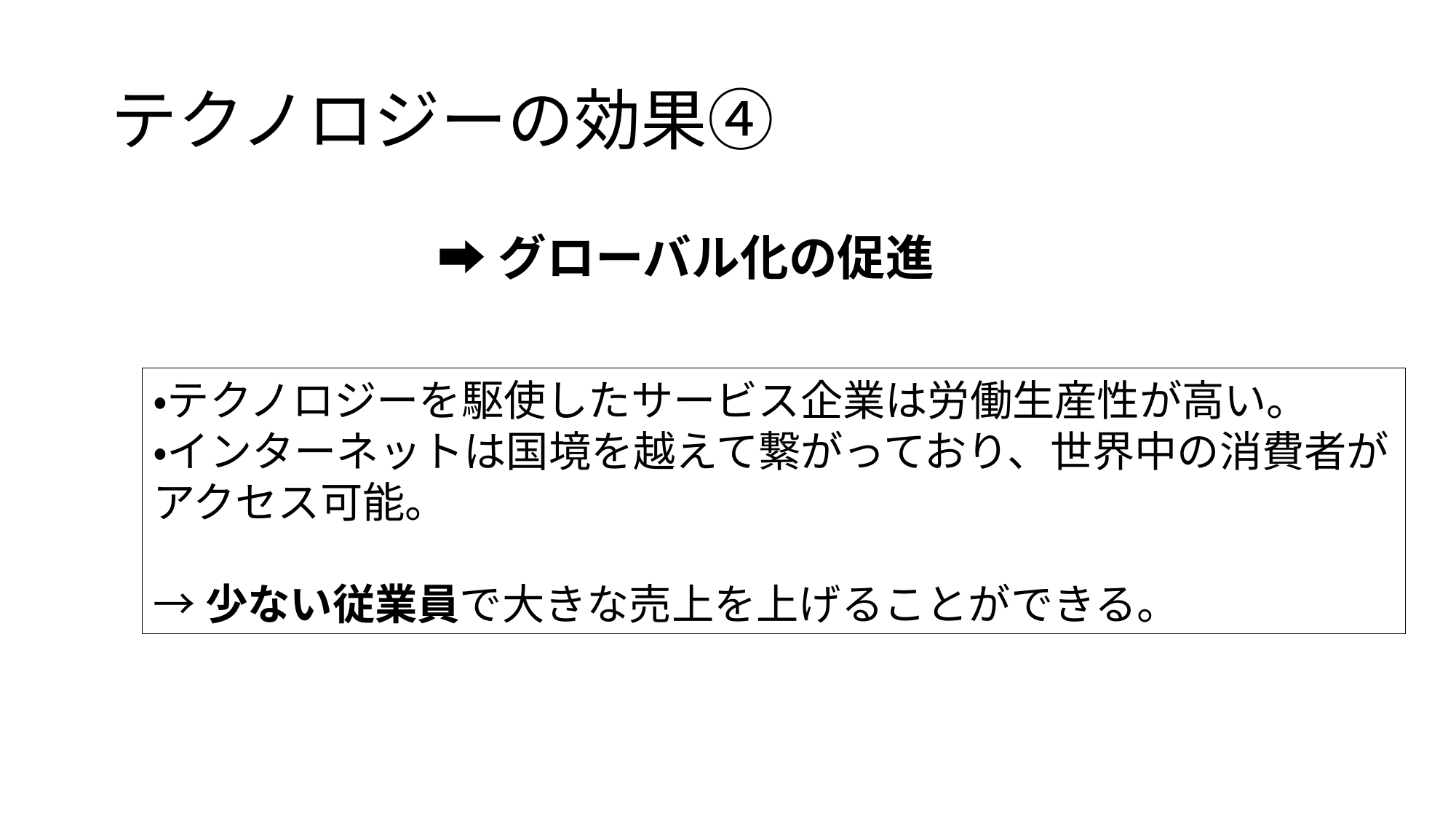

# テクノロジーの効果④
➡グローバル化の促進
・テクノロジーを駆使したサービス企業は労働生産性が高い。
・インターネットは国境を越えて繋がっており、世界中の消費者がアクセス可能。

→少ない従業員で大きな売上を上げることができる。